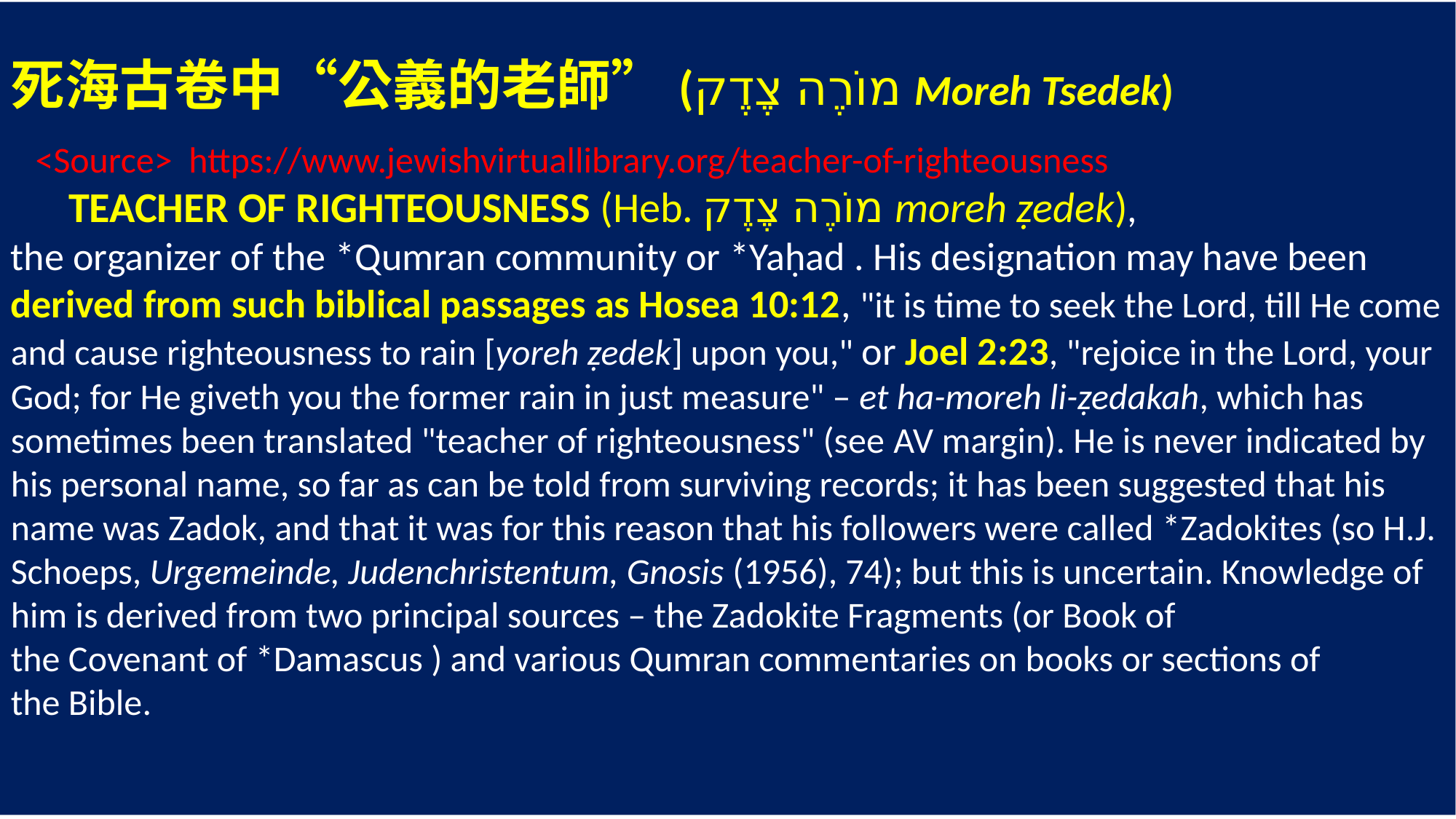

死海古卷中“公義的老師”(מוֹרֶה צֶדֶק Moreh Tsedek)

   <Source>  https://www.jewishvirtuallibrary.org/teacher-of-righteousness
      TEACHER OF RIGHTEOUSNESS (Heb. מוֹרֶה צֶדֶק moreh ẓedek),
the organizer of the *Qumran community or *Yaḥad . His designation may have been derived from such biblical passages as Hosea 10:12, "it is time to seek the Lord, till He come and cause righteousness to rain [yoreh ẓedek] upon you," or Joel 2:23, "rejoice in the Lord, your God; for He giveth you the former rain in just measure" – et ha-moreh li-ẓedakah, which has sometimes been translated "teacher of righteousness" (see AV margin). He is never indicated by his personal name, so far as can be told from surviving records; it has been suggested that his name was Zadok, and that it was for this reason that his followers were called *Zadokites (so H.J. Schoeps, Urgemeinde, Judenchristentum, Gnosis (1956), 74); but this is uncertain. Knowledge of him is derived from two principal sources – the Zadokite Fragments (or Book of the Covenant of *Damascus ) and various Qumran commentaries on books or sections of the Bible.